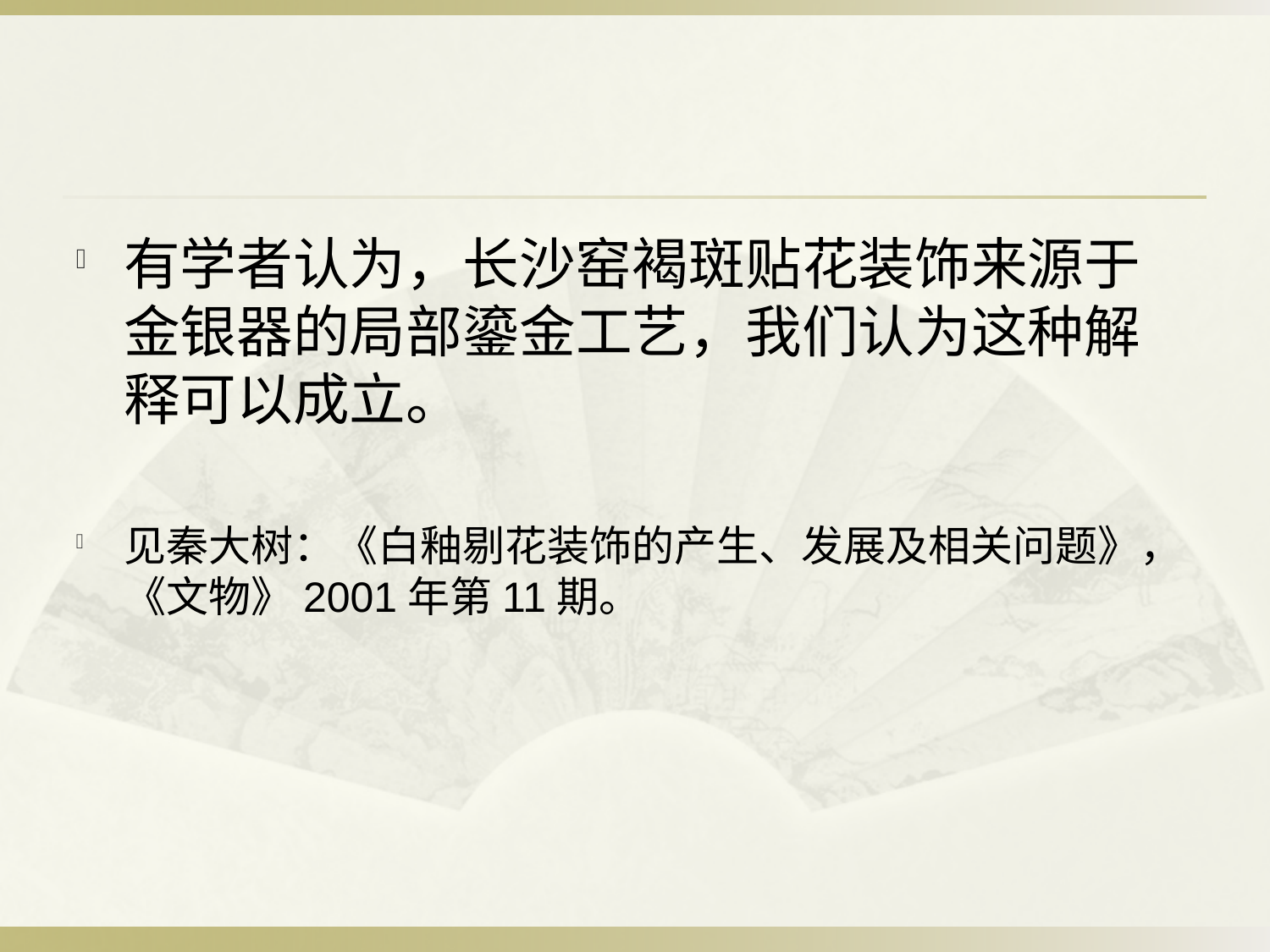

#
有学者认为，长沙窑褐斑贴花装饰来源于金银器的局部鎏金工艺，我们认为这种解释可以成立。

见秦大树：《白釉剔花装饰的产生、发展及相关问题》，《文物》2001年第11期。